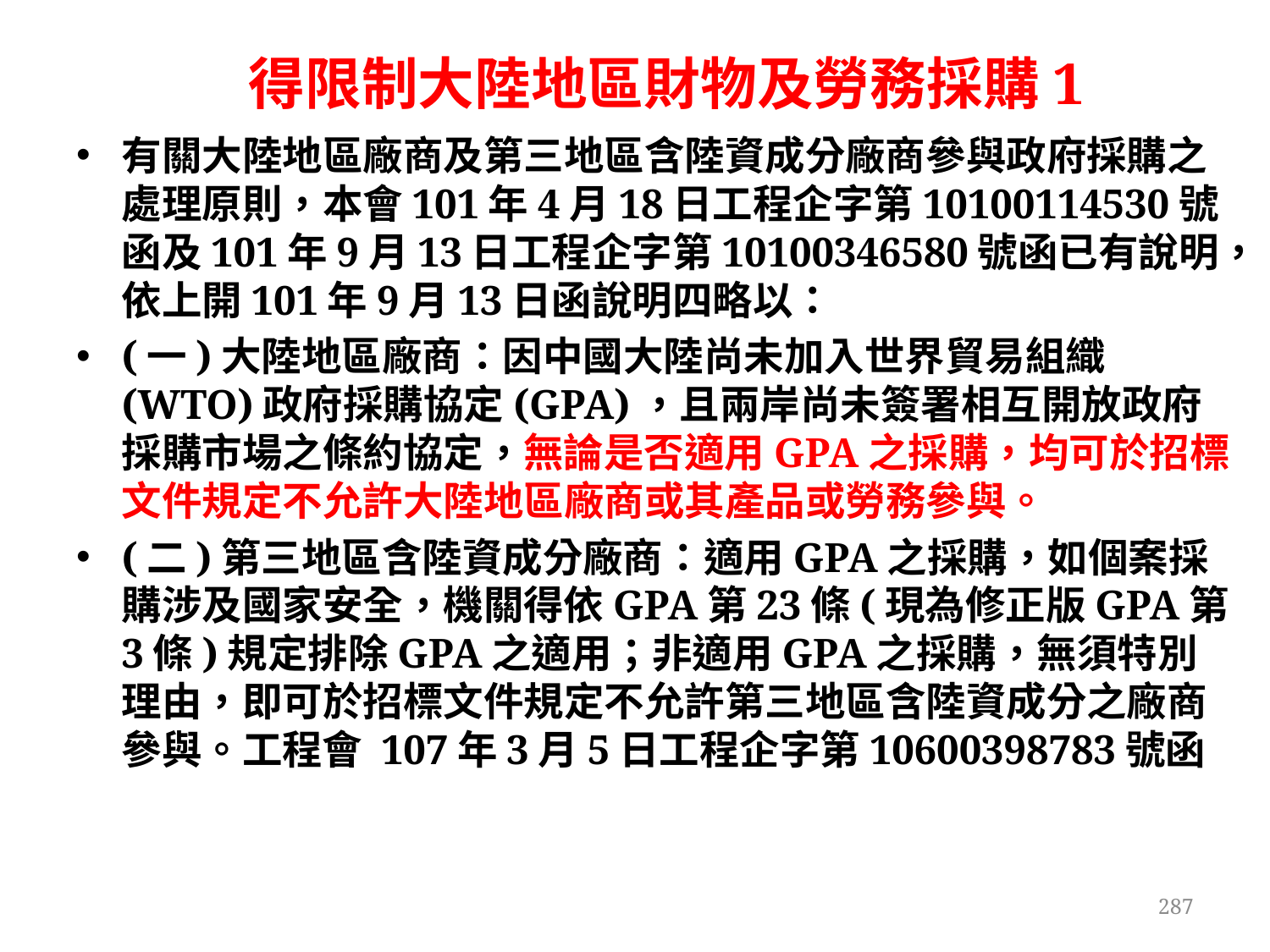

# 得限制大陸地區財物及勞務採購1
有關大陸地區廠商及第三地區含陸資成分廠商參與政府採購之處理原則，本會101年4月18日工程企字第10100114530號函及101年9月13日工程企字第10100346580號函已有說明，依上開101年9月13日函說明四略以：
(一)大陸地區廠商：因中國大陸尚未加入世界貿易組織(WTO)政府採購協定(GPA)，且兩岸尚未簽署相互開放政府採購市場之條約協定，無論是否適用GPA之採購，均可於招標文件規定不允許大陸地區廠商或其產品或勞務參與。
(二)第三地區含陸資成分廠商：適用GPA之採購，如個案採購涉及國家安全，機關得依GPA第23條(現為修正版GPA第3條)規定排除GPA之適用；非適用GPA之採購，無須特別理由，即可於招標文件規定不允許第三地區含陸資成分之廠商參與。工程會 107年3月5日工程企字第10600398783號函
287